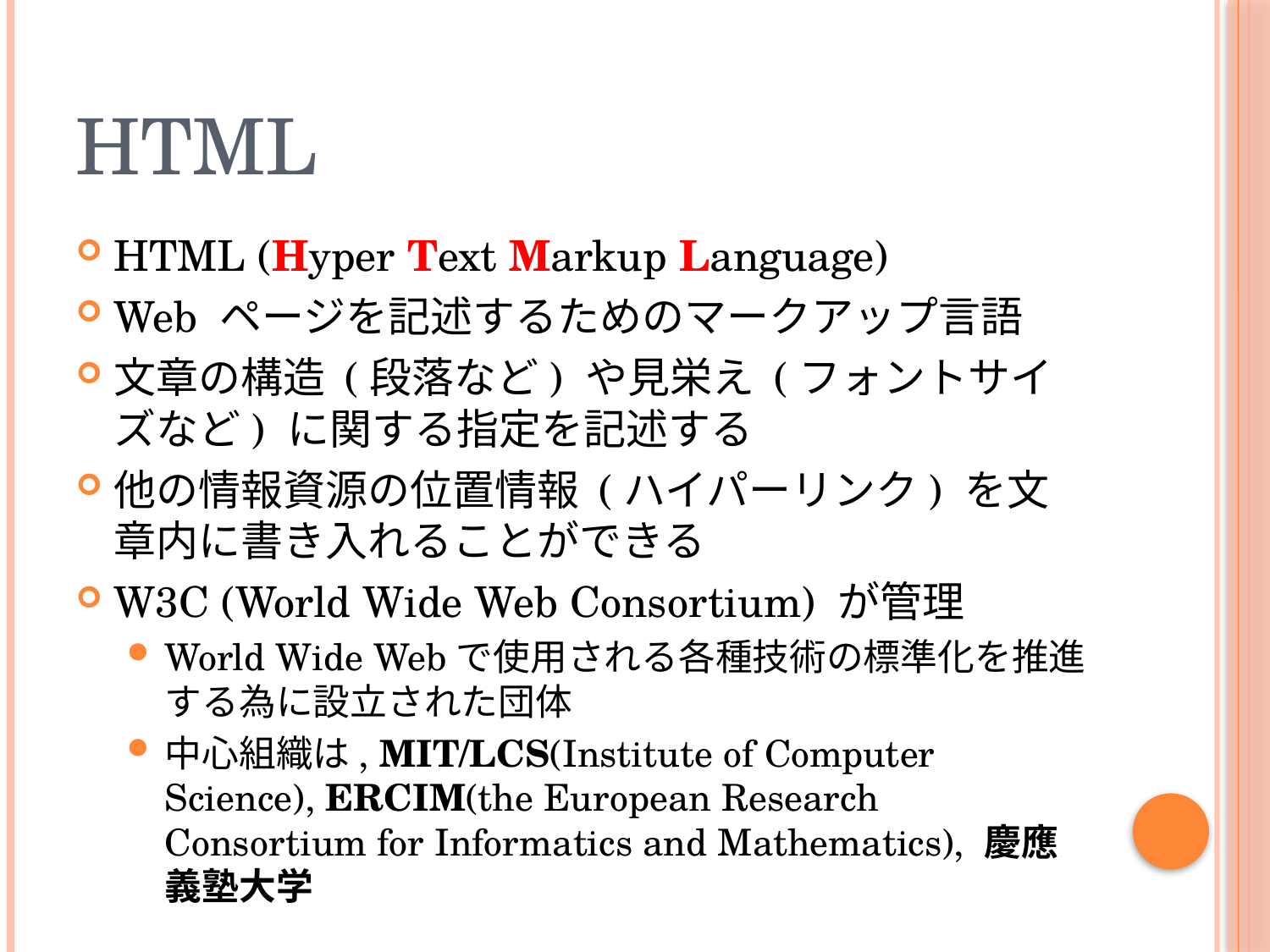

# HTML
HTML (Hyper Text Markup Language)
Web ページを記述するためのマークアップ言語
文章の構造 (段落など) や見栄え (フォントサイズなど) に関する指定を記述する
他の情報資源の位置情報 (ハイパーリンク) を文章内に書き入れることができる
W3C (World Wide Web Consortium) が管理
World Wide Webで使用される各種技術の標準化を推進する為に設立された団体
中心組織は, MIT/LCS(Institute of Computer Science), ERCIM(the European Research Consortium for Informatics and Mathematics), 慶應義塾大学